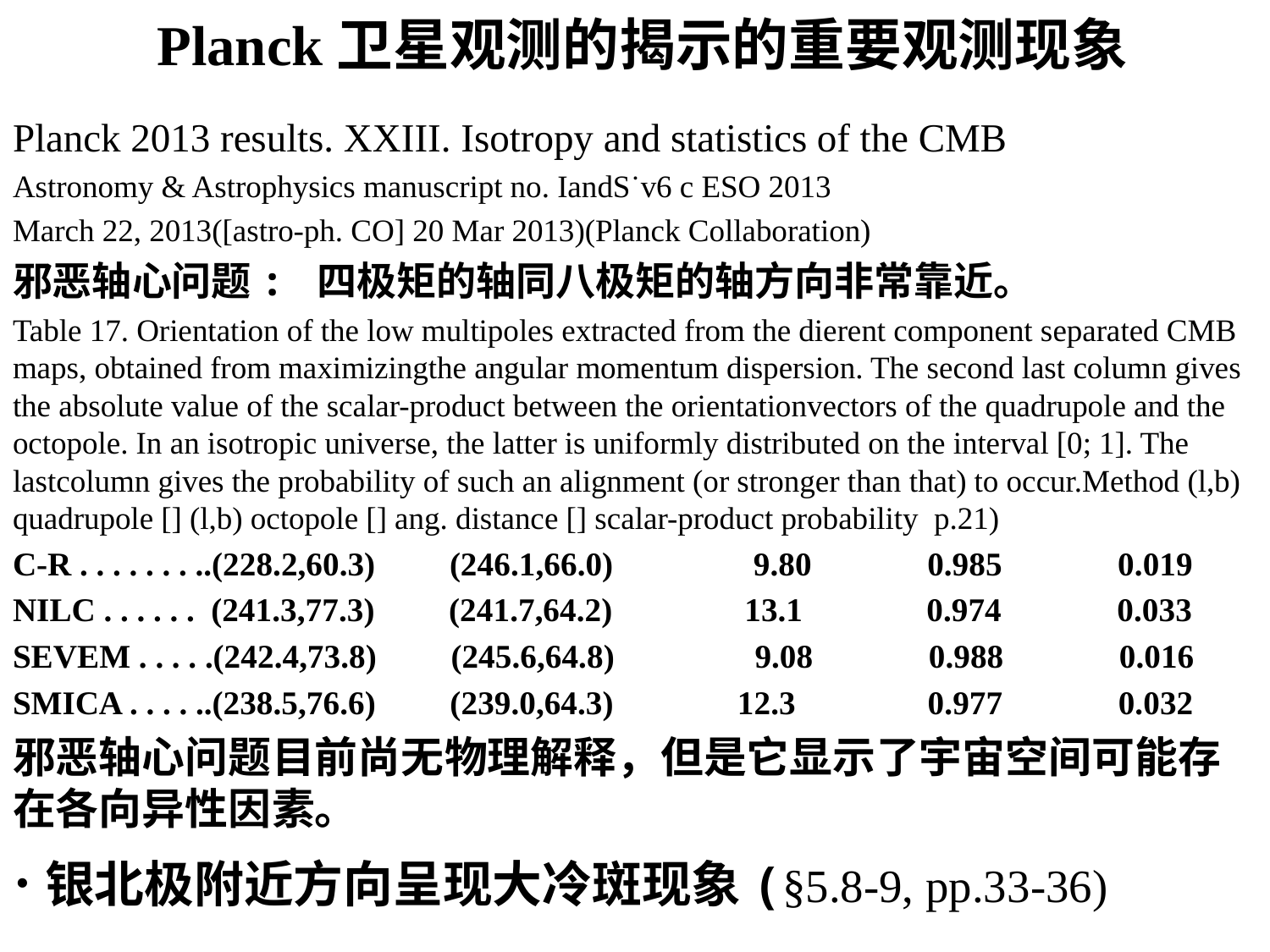

# Planck卫星观测的揭示的重要观测现象
Planck 2013 results. XXIII. Isotropy and statistics of the CMB
Astronomy & Astrophysics manuscript no. IandS˙v6 c ESO 2013
March 22, 2013([astro-ph. CO] 20 Mar 2013)(Planck Collaboration)
邪恶轴心问题: 四极矩的轴同八极矩的轴方向非常靠近。
Table 17. Orientation of the low multipoles extracted from the dierent component separated CMB maps, obtained from maximizingthe angular momentum dispersion. The second last column gives the absolute value of the scalar-product between the orientationvectors of the quadrupole and the octopole. In an isotropic universe, the latter is uniformly distributed on the interval [0; 1]. The lastcolumn gives the probability of such an alignment (or stronger than that) to occur.Method (l,b) quadrupole [] (l,b) octopole [] ang. distance [] scalar-product probability  p.21)
C-R . . . . . . . ..(228.2,60.3)         (246.1,66.0)                 9.80              0.985              0.019
NILC . . . . . .  (241.3,77.3)         (241.7,64.2)                13.1               0.974              0.033
SEVEM . . . . .(242.4,73.8)         (245.6,64.8)                 9.08              0.988              0.016
SMICA . . . . ..(238.5,76.6)         (239.0,64.3)               12.3                0.977              0.032
邪恶轴心问题目前尚无物理解释，但是它显示了宇宙空间可能存在各向异性因素。
·银北极附近方向呈现大冷斑现象(§5.8-9, pp.33-36)